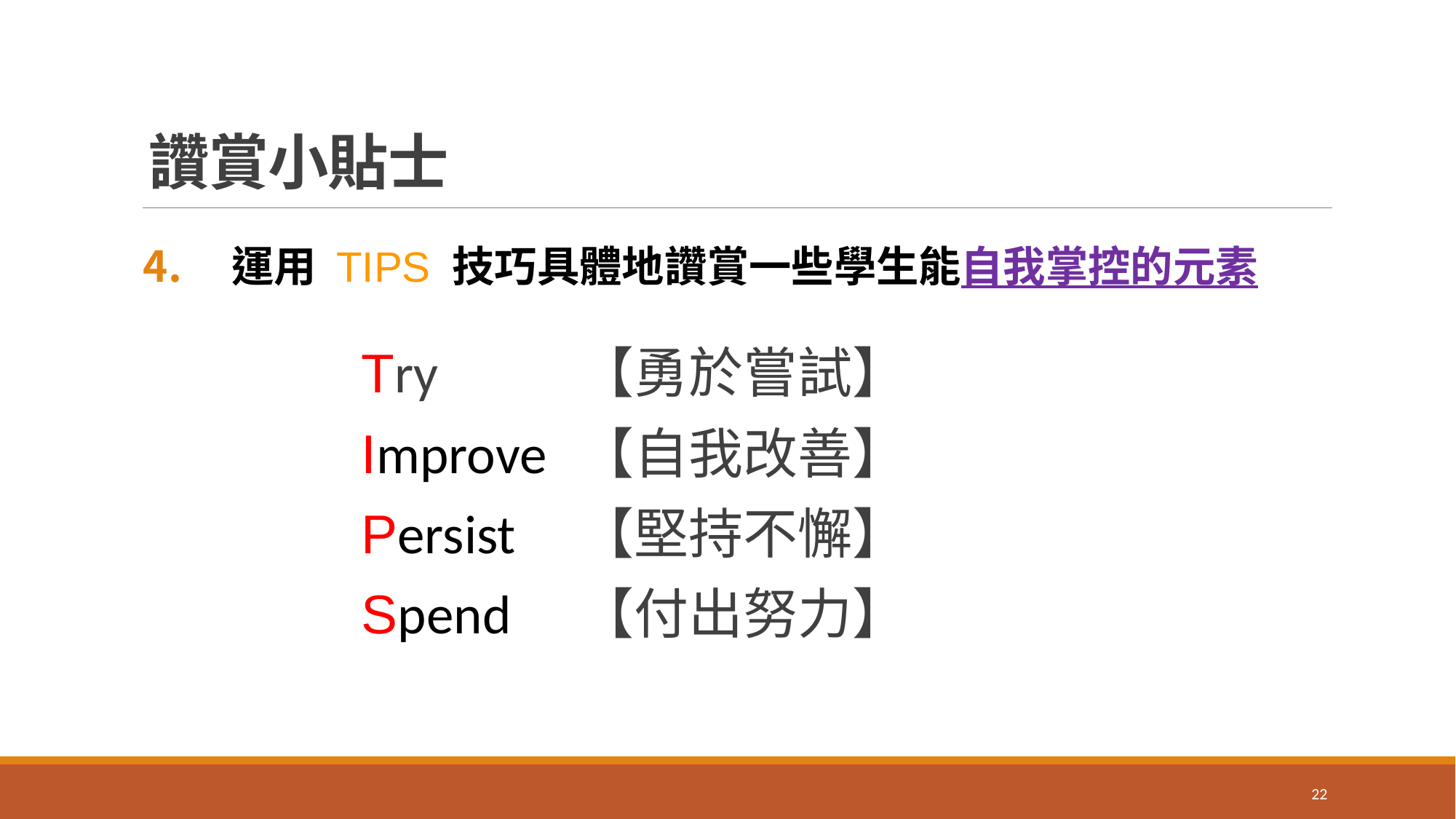

讚賞小貼士
運用 TIPS 技巧具體地讚賞一些學生能自我掌控的元素
  		Try 		【勇於嘗試】
    		Improve 	【自我改善】
        		Persist  	【堅持不懈】
		Spend 	【付出努力】
22